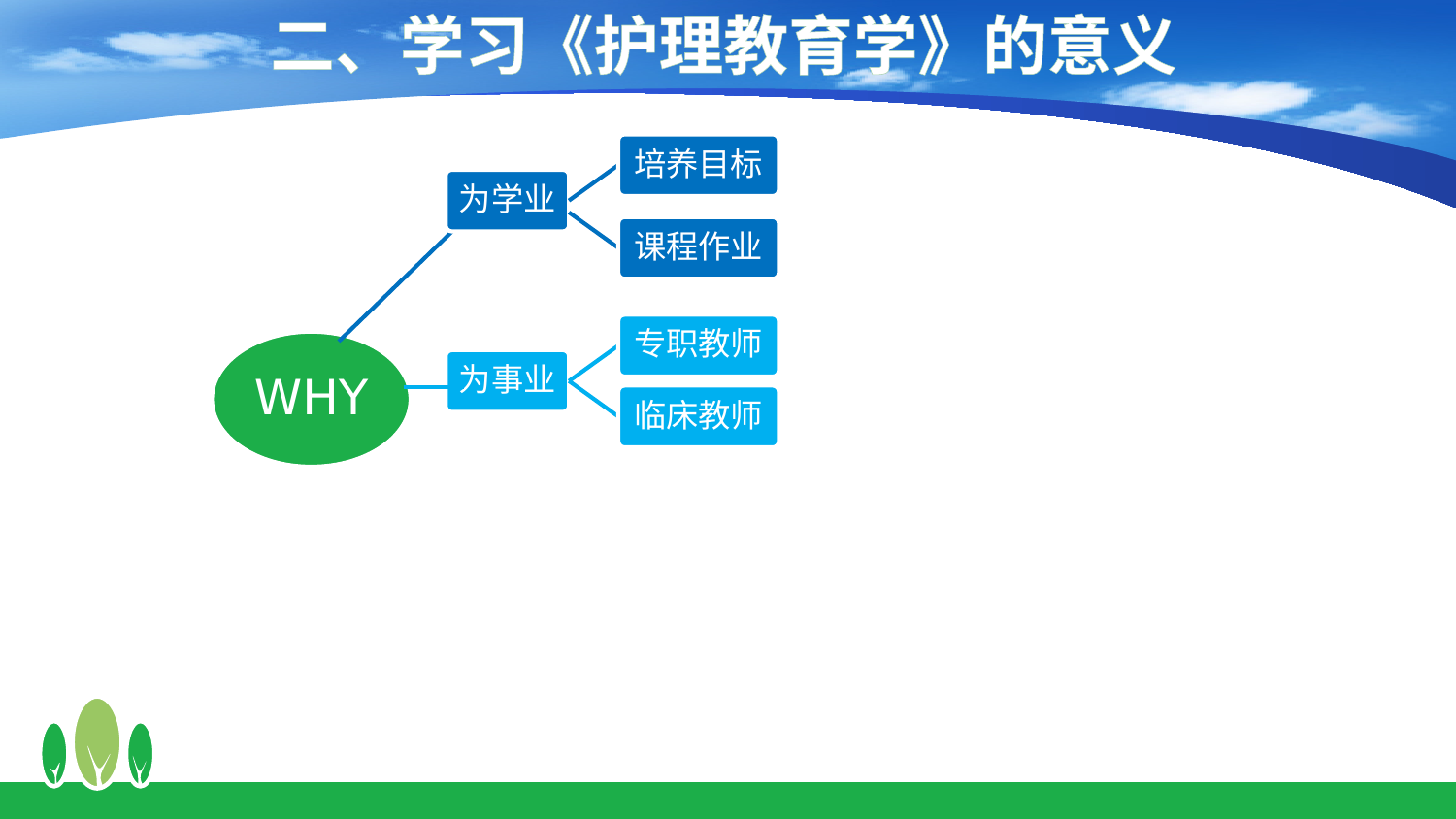

二、学习《护理教育学》的意义
培养目标
为学业

课程作业

专职教师
WHY
为事业

临床教师